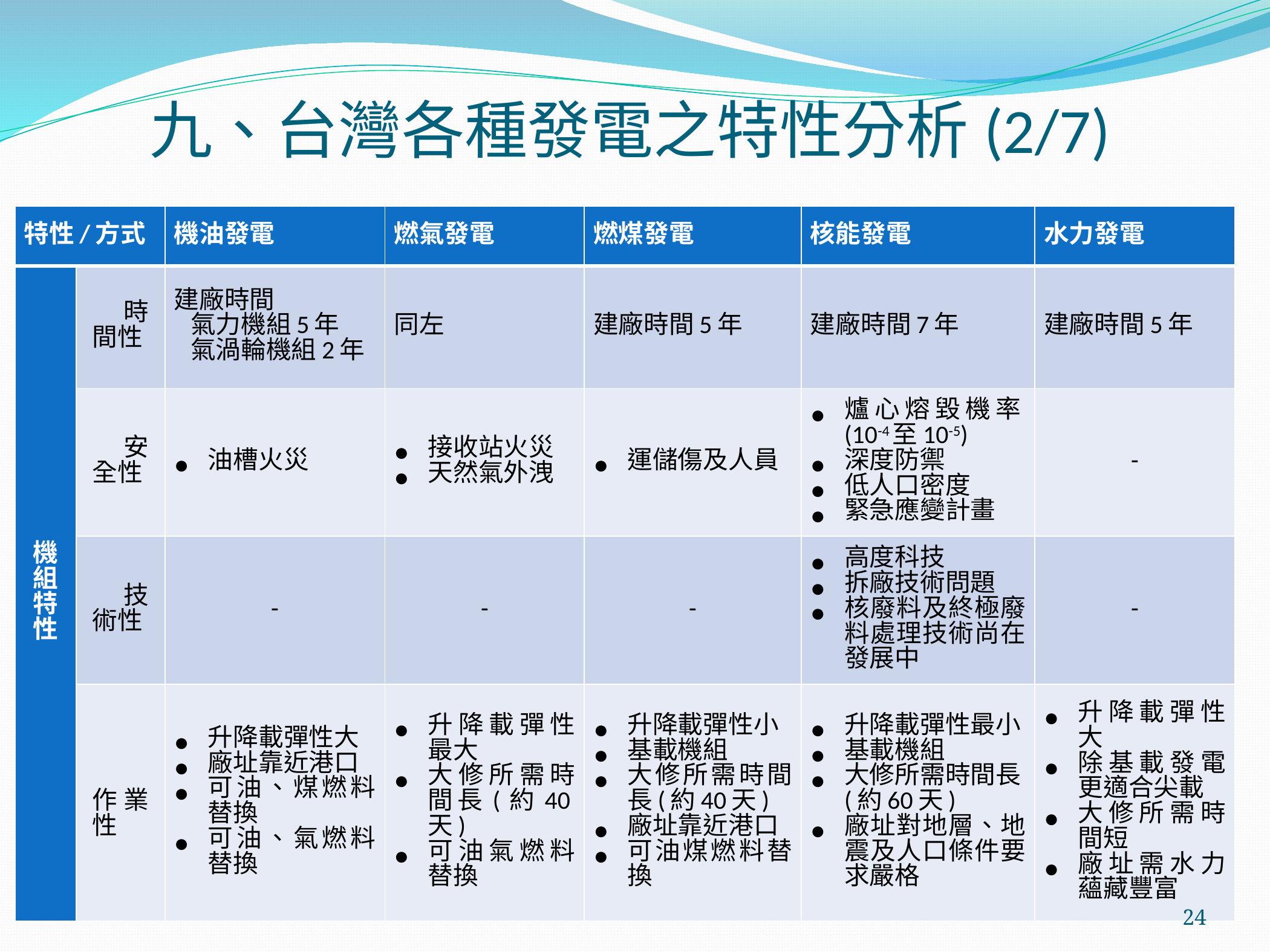

# 九、台灣各種發電之特性分析(2/7)
| 特性/方式 |  | 機油發電 | 燃氣發電 | 燃煤發電 | 核能發電 | 水力發電 |
| --- | --- | --- | --- | --- | --- | --- |
| 機組特性 | 時間性 | 建廠時間 氣力機組5年 氣渦輪機組2年 | 同左 | 建廠時間5年 | 建廠時間7年 | 建廠時間5年 |
|  | 安全性 | 油槽火災 | 接收站火災 天然氣外洩 | 運儲傷及人員 | 爐心熔毀機率(10-4至10-5) 深度防禦 低人口密度 緊急應變計畫 | - |
|  | 技術性 | - | - | - | 高度科技 拆廠技術問題 核廢料及終極廢料處理技術尚在發展中 | - |
|  | 作業性 | 升降載彈性大 廠址靠近港口 可油、煤燃料替換 可油、氣燃料替換 | 升降載彈性最大 大修所需時間長(約40天) 可油氣燃料替換 | 升降載彈性小 基載機組 大修所需時間長(約40天) 廠址靠近港口 可油煤燃料替換 | 升降載彈性最小 基載機組 大修所需時間長(約60天) 廠址對地層、地震及人口條件要求嚴格 | 升降載彈性大 除基載發電更適合尖載 大修所需時間短 廠址需水力蘊藏豐富 |
24